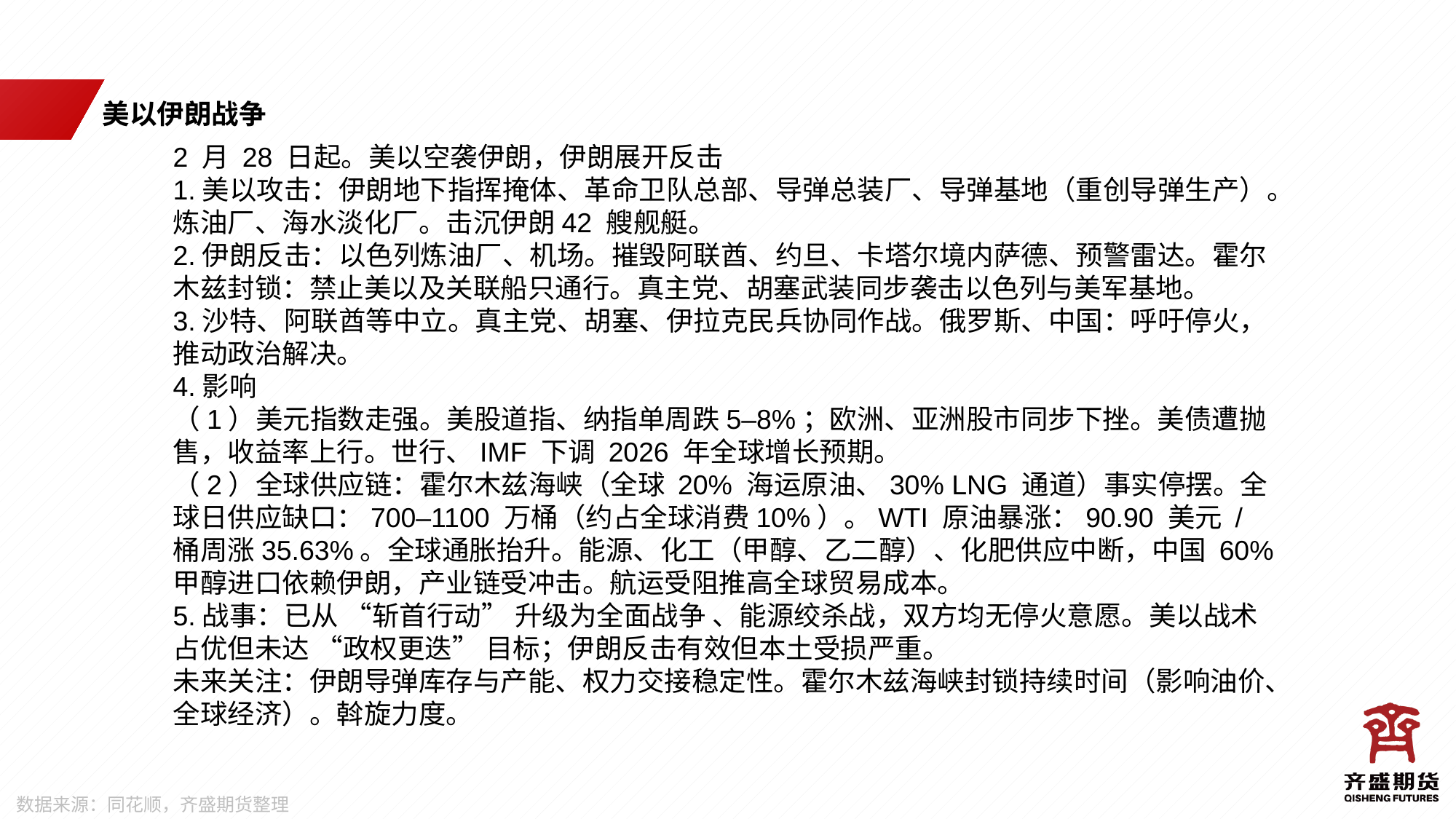

美以伊朗战争
2 月 28 日起。美以空袭伊朗，伊朗展开反击
1.美以攻击：伊朗地下指挥掩体、革命卫队总部、导弹总装厂、导弹基地（重创导弹生产）。炼油厂、海水淡化厂。击沉伊朗42 艘舰艇。
2.伊朗反击：以色列炼油厂、机场。摧毁阿联酋、约旦、卡塔尔境内萨德、预警雷达。霍尔木兹封锁：禁止美以及关联船只通行。真主党、胡塞武装同步袭击以色列与美军基地。
3.沙特、阿联酋等中立。真主党、胡塞、伊拉克民兵协同作战。俄罗斯、中国：呼吁停火，推动政治解决。
4.影响
（1）美元指数走强。美股道指、纳指单周跌5–8%；欧洲、亚洲股市同步下挫。美债遭抛售，收益率上行。世行、IMF 下调 2026 年全球增长预期。
（2）全球供应链：霍尔木兹海峡（全球 20% 海运原油、30% LNG 通道）事实停摆。全球日供应缺口：700–1100 万桶（约占全球消费10%）。WTI 原油暴涨：90.90 美元 / 桶周涨35.63%。全球通胀抬升。能源、化工（甲醇、乙二醇）、化肥供应中断，中国 60% 甲醇进口依赖伊朗，产业链受冲击。航运受阻推高全球贸易成本。
5.战事：已从 “斩首行动” 升级为全面战争 、能源绞杀战，双方均无停火意愿。美以战术占优但未达 “政权更迭” 目标；伊朗反击有效但本土受损严重。
未来关注：伊朗导弹库存与产能、权力交接稳定性。霍尔木兹海峡封锁持续时间（影响油价、全球经济）。斡旋力度。
数据来源：同花顺，齐盛期货整理